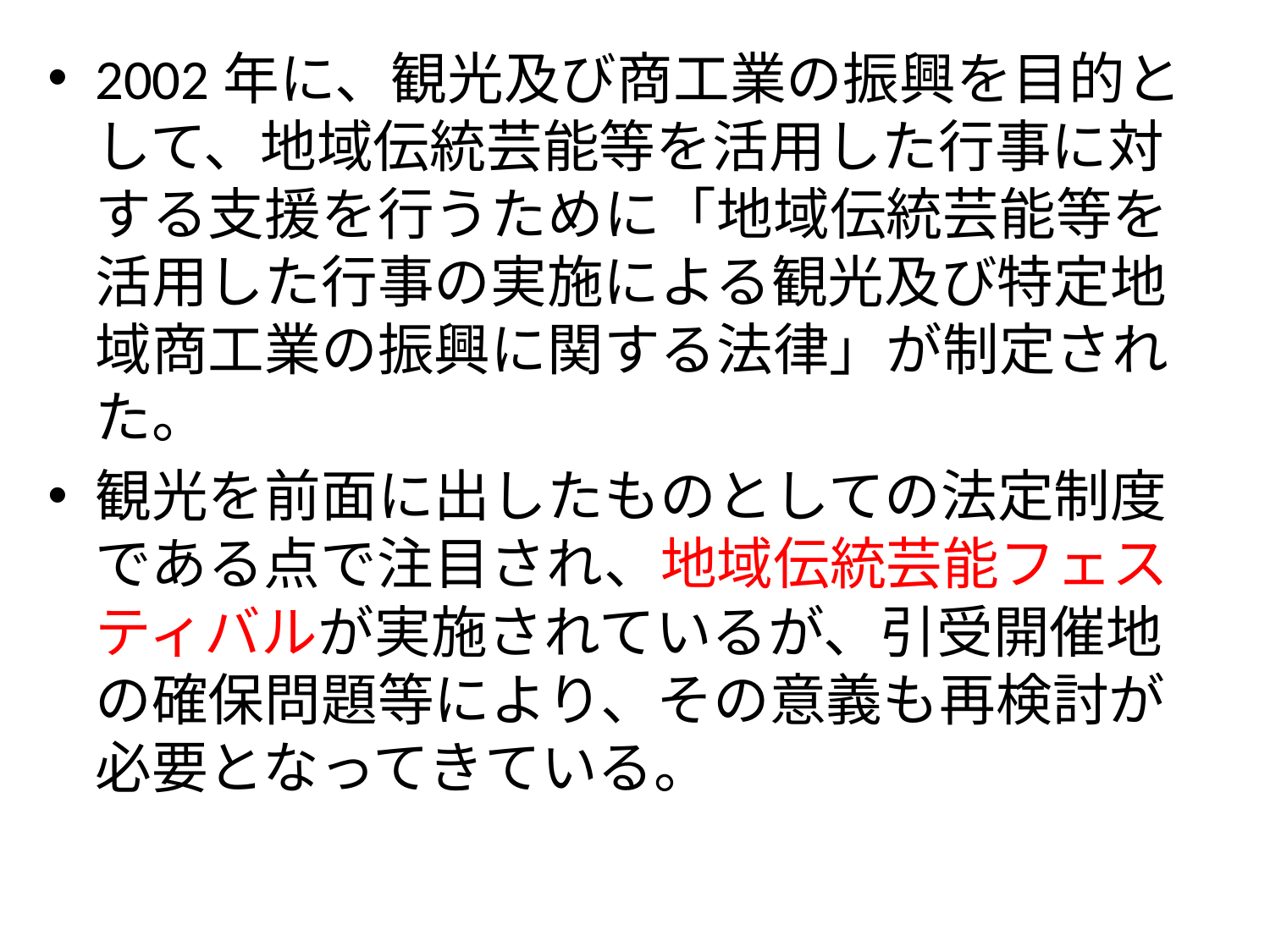

2002年に、観光及び商工業の振興を目的として、地域伝統芸能等を活用した行事に対する支援を行うために「地域伝統芸能等を活用した行事の実施による観光及び特定地域商工業の振興に関する法律」が制定された。
観光を前面に出したものとしての法定制度である点で注目され、地域伝統芸能フェスティバルが実施されているが、引受開催地の確保問題等により、その意義も再検討が必要となってきている。